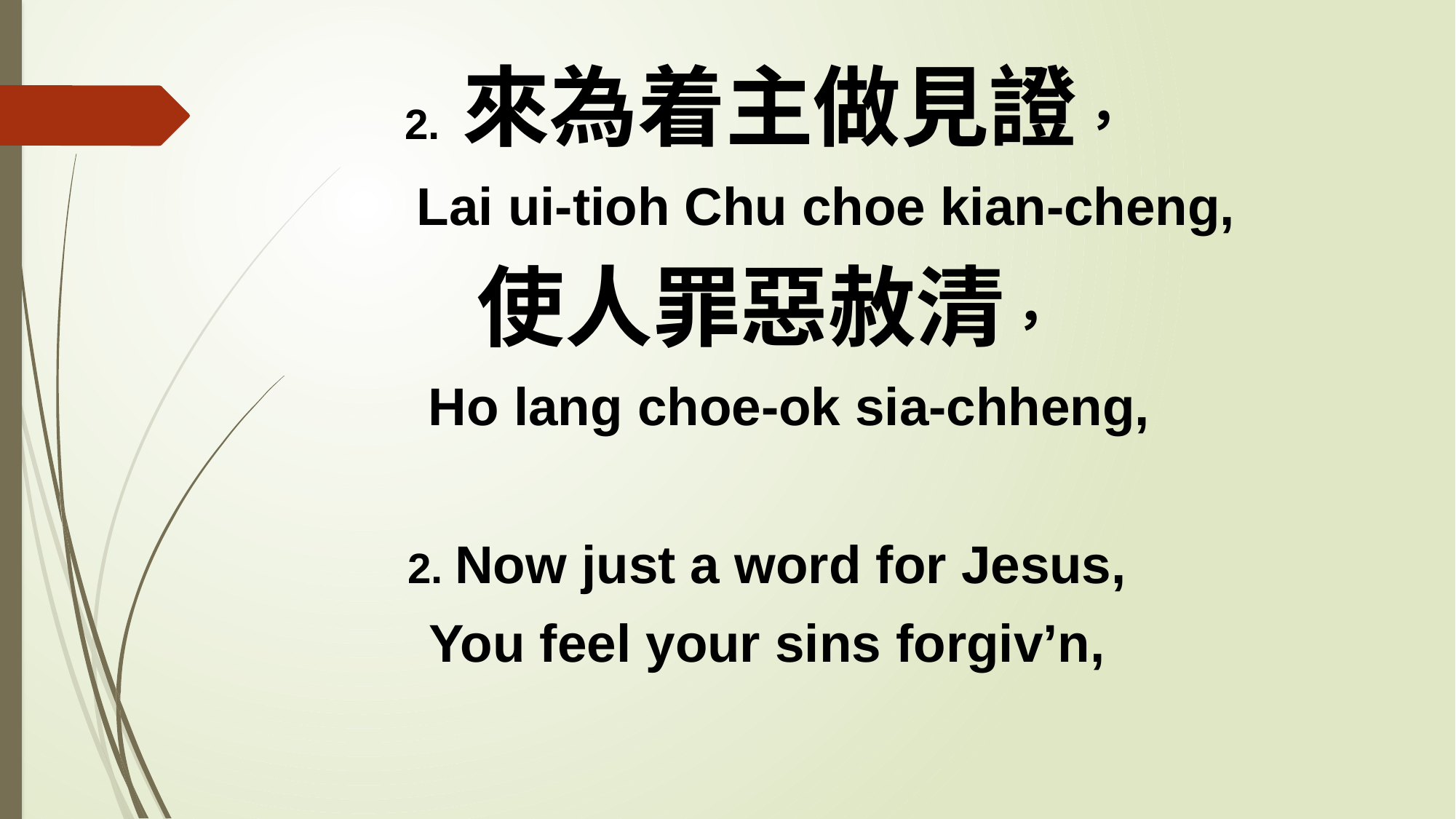

2. 來為着主做見證，
        Lai ui-tioh Chu choe kian-cheng,
使人罪惡赦清，
   Ho lang choe-ok sia-chheng,

2. Now just a word for Jesus,
You feel your sins forgiv’n,